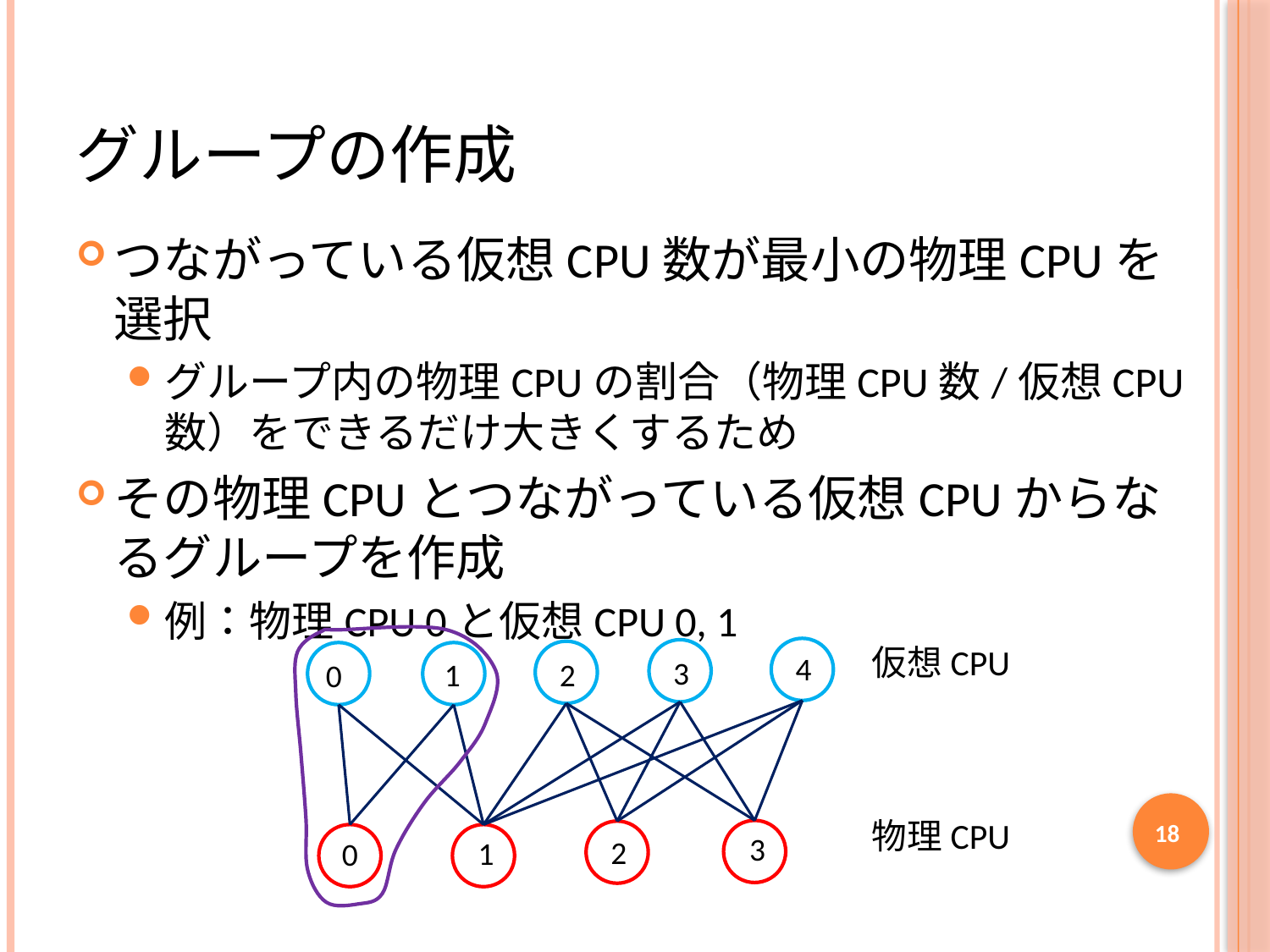

# グループの作成
つながっている仮想CPU数が最小の物理CPUを選択
グループ内の物理CPUの割合（物理CPU数/仮想CPU数）をできるだけ大きくするため
その物理CPUとつながっている仮想CPUからなるグループを作成
例：物理CPU 0と仮想CPU 0, 1

仮想CPU
4

3
1

2
0

18
物理CPU
3
2
1

0